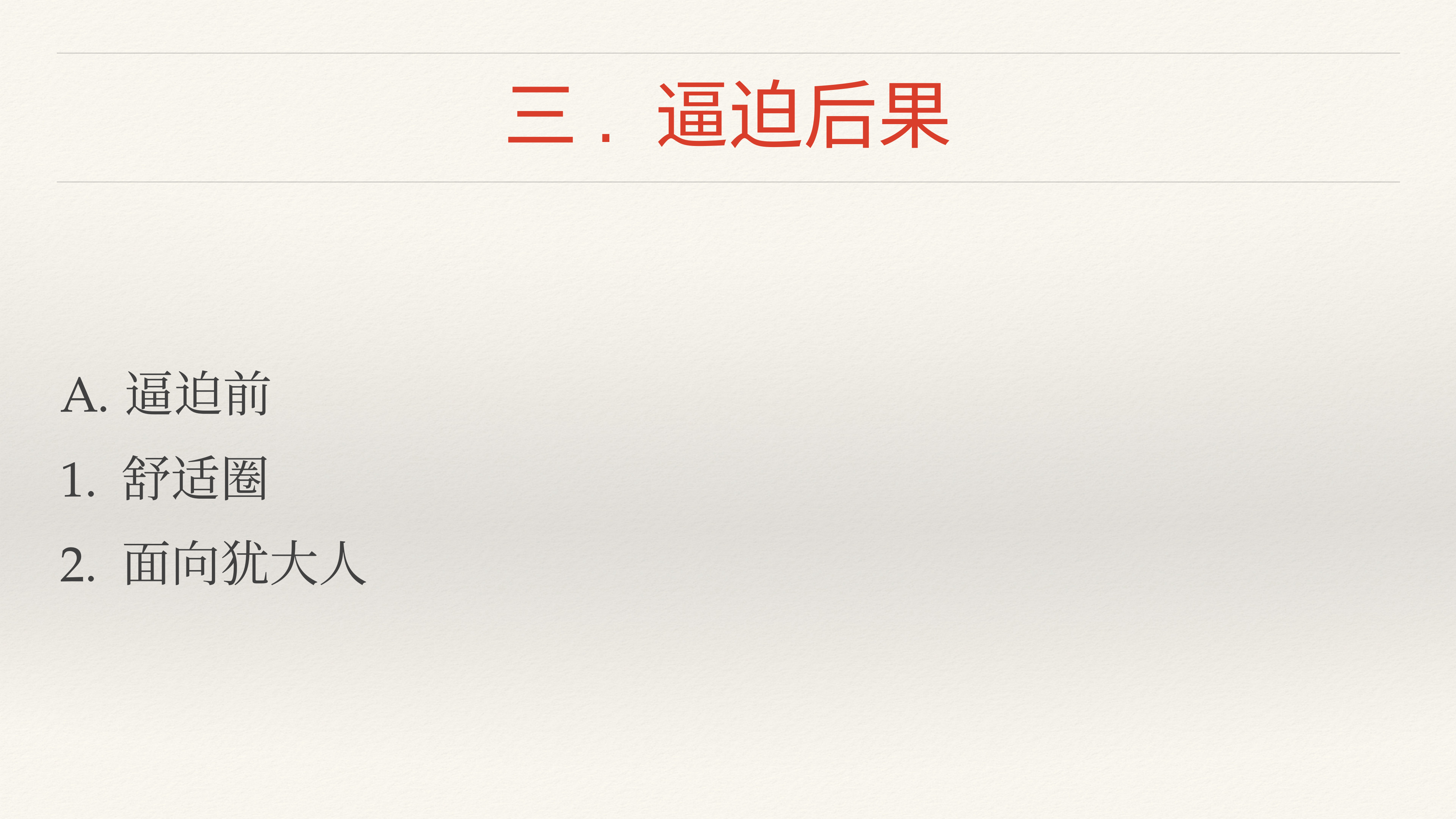

# 三. 逼迫后果
逼迫前
1. 舒适圈
2. 面向犹大人